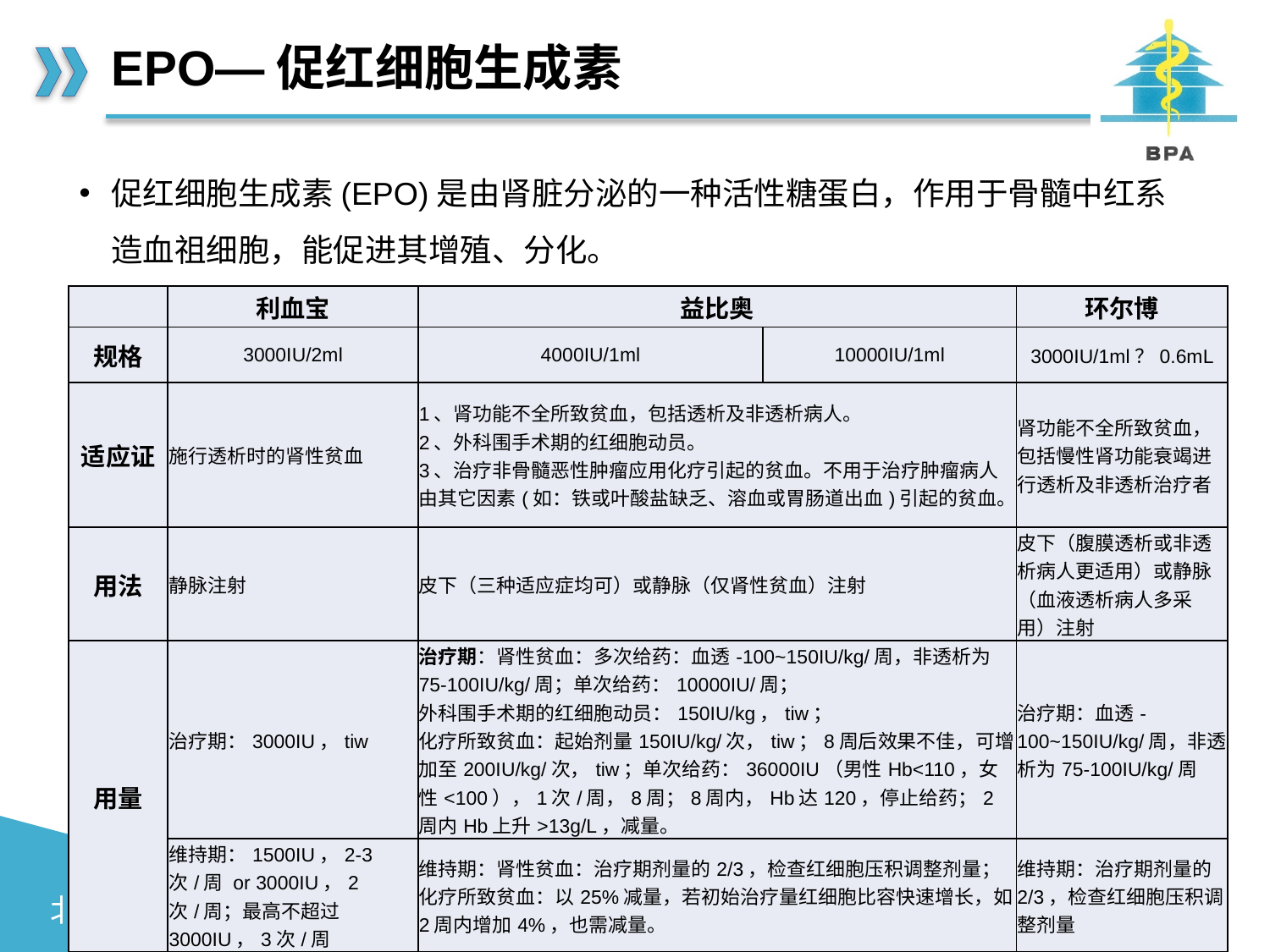

# EPO—促红细胞生成素
促红细胞生成素(EPO)是由肾脏分泌的一种活性糖蛋白，作用于骨髓中红系造血祖细胞，能促进其增殖、分化。

|  | 利血宝 | 益比奥 |  | 环尔博 |
| --- | --- | --- | --- | --- |
| 规格 | 3000IU/2ml | 4000IU/1ml | 10000IU/1ml | 3000IU/1ml？0.6mL |
| 适应证 | 施行透析时的肾性贫血 | 1、肾功能不全所致贫血，包括透析及非透析病人。 2、外科围手术期的红细胞动员。 3、治疗非骨髓恶性肿瘤应用化疗引起的贫血。不用于治疗肿瘤病人由其它因素(如：铁或叶酸盐缺乏、溶血或胃肠道出血)引起的贫血。 |  | 肾功能不全所致贫血，包括慢性肾功能衰竭进行透析及非透析治疗者 |
| 用法 | 静脉注射 | 皮下（三种适应症均可）或静脉（仅肾性贫血）注射 |  | 皮下（腹膜透析或非透析病人更适用）或静脉（血液透析病人多采用）注射 |
| 用量 | 治疗期：3000IU，tiw | 治疗期：肾性贫血：多次给药：血透-100~150IU/kg/周，非透析为75-100IU/kg/周；单次给药：10000IU/周； 外科围手术期的红细胞动员：150IU/kg，tiw； 化疗所致贫血：起始剂量150IU/kg/次，tiw；8周后效果不佳，可增加至200IU/kg/次，tiw；单次给药：36000IU（男性Hb<110，女性<100），1次/周，8周；8周内，Hb达120，停止给药；2周内Hb上升>13g/L，减量。 |  | 治疗期：血透-100~150IU/kg/周，非透析为75-100IU/kg/周 |
|  | 维持期：1500IU，2-3次/周 or 3000IU，2次/周；最高不超过3000IU，3次/周 | 维持期：肾性贫血：治疗期剂量的2/3，检查红细胞压积调整剂量；化疗所致贫血：以25%减量，若初始治疗量红细胞比容快速增长，如2周内增加4%，也需减量。 |  | 维持期：治疗期剂量的2/3，检查红细胞压积调整剂量 |